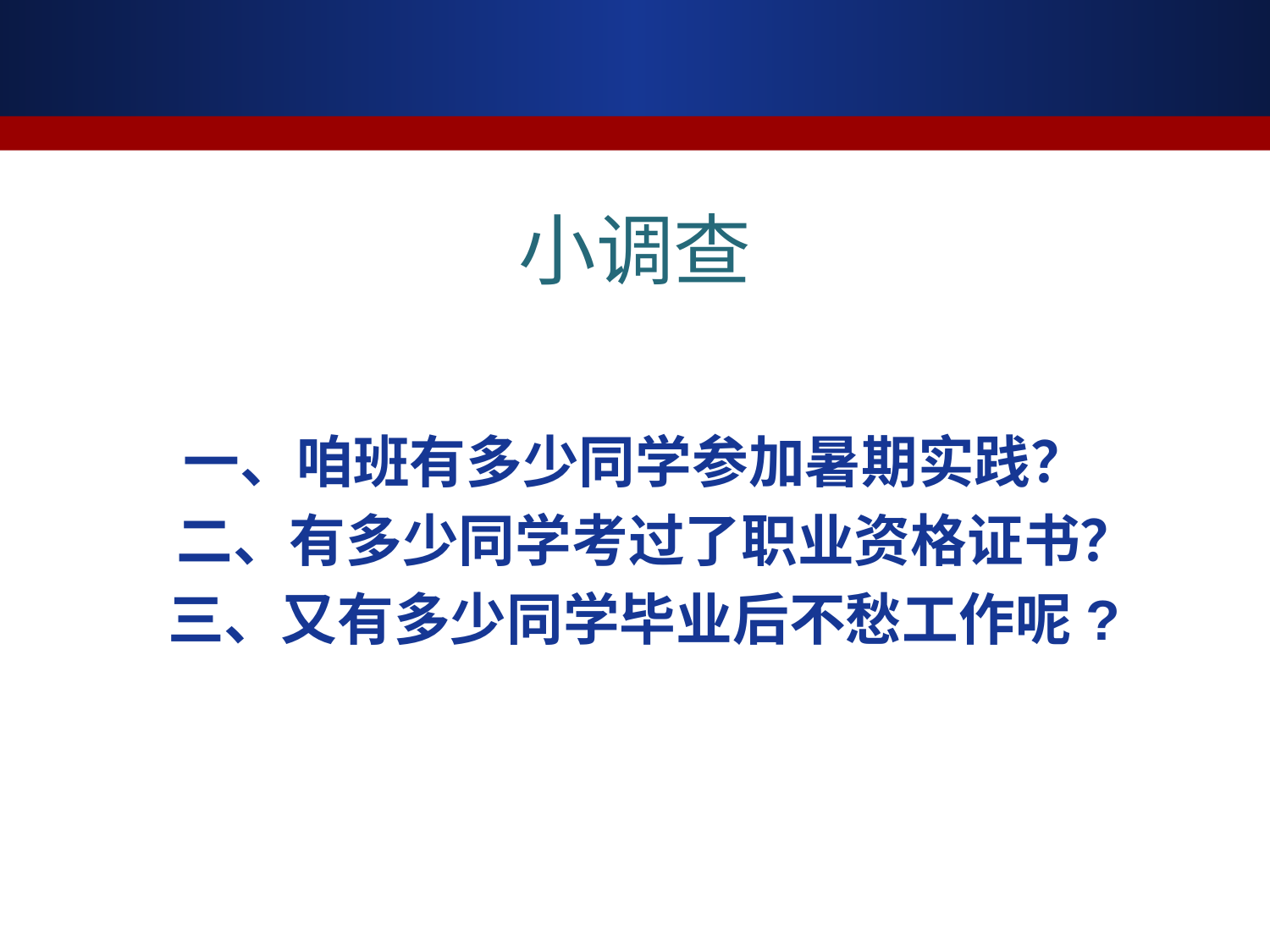

# 小调查

 一、咱班有多少同学参加暑期实践？
    二、有多少同学考过了职业资格证书？
  三、又有多少同学毕业后不愁工作呢?